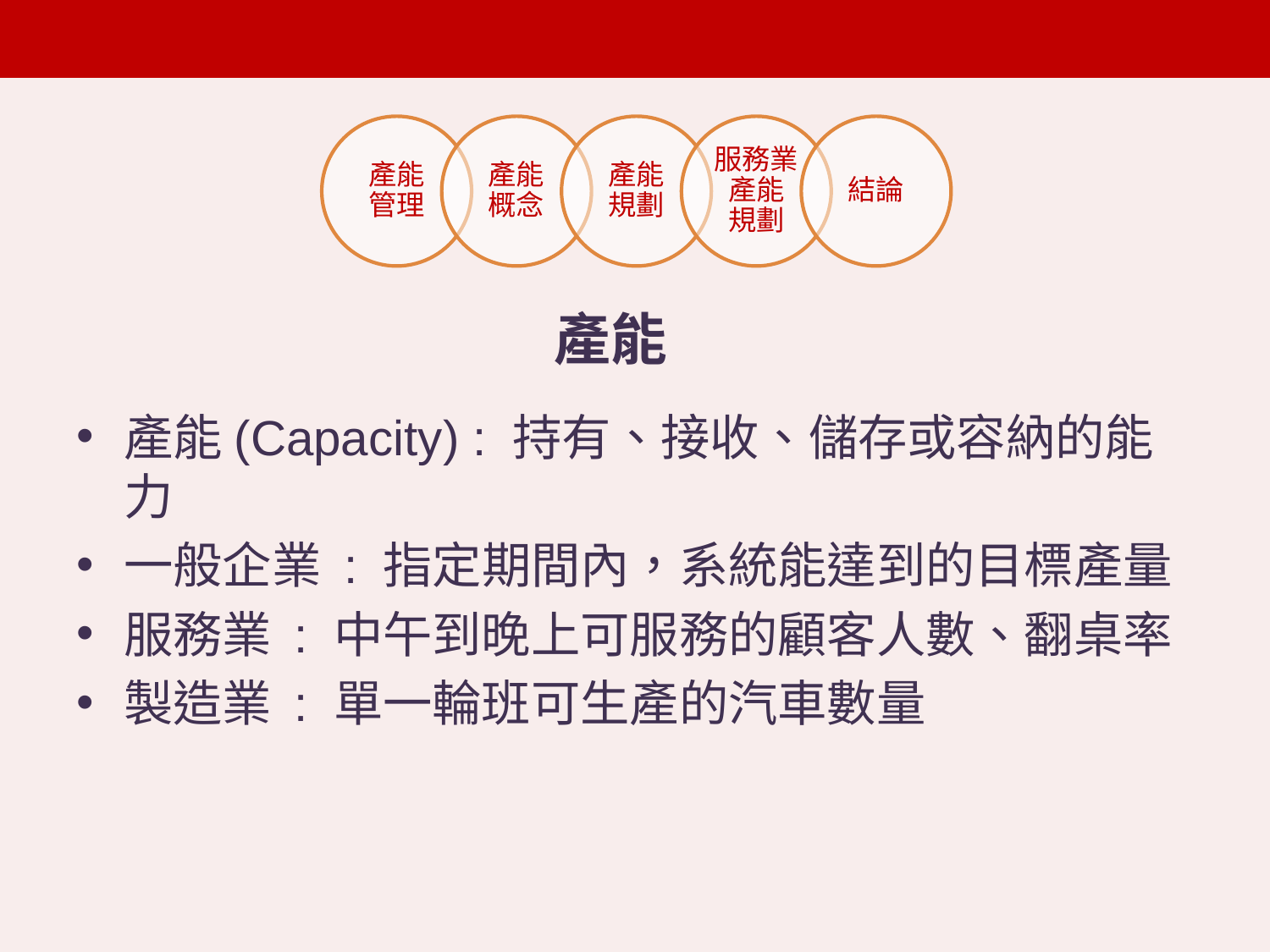

產能
管理
產能
概念
產能
規劃
服務業產能
規劃
結論
                                    產能

產能(Capacity) : 持有、接收、儲存或容納的能力
一般企業 : 指定期間內，系統能達到的目標產量
服務業 : 中午到晚上可服務的顧客人數、翻桌率
製造業 : 單一輪班可生產的汽車數量